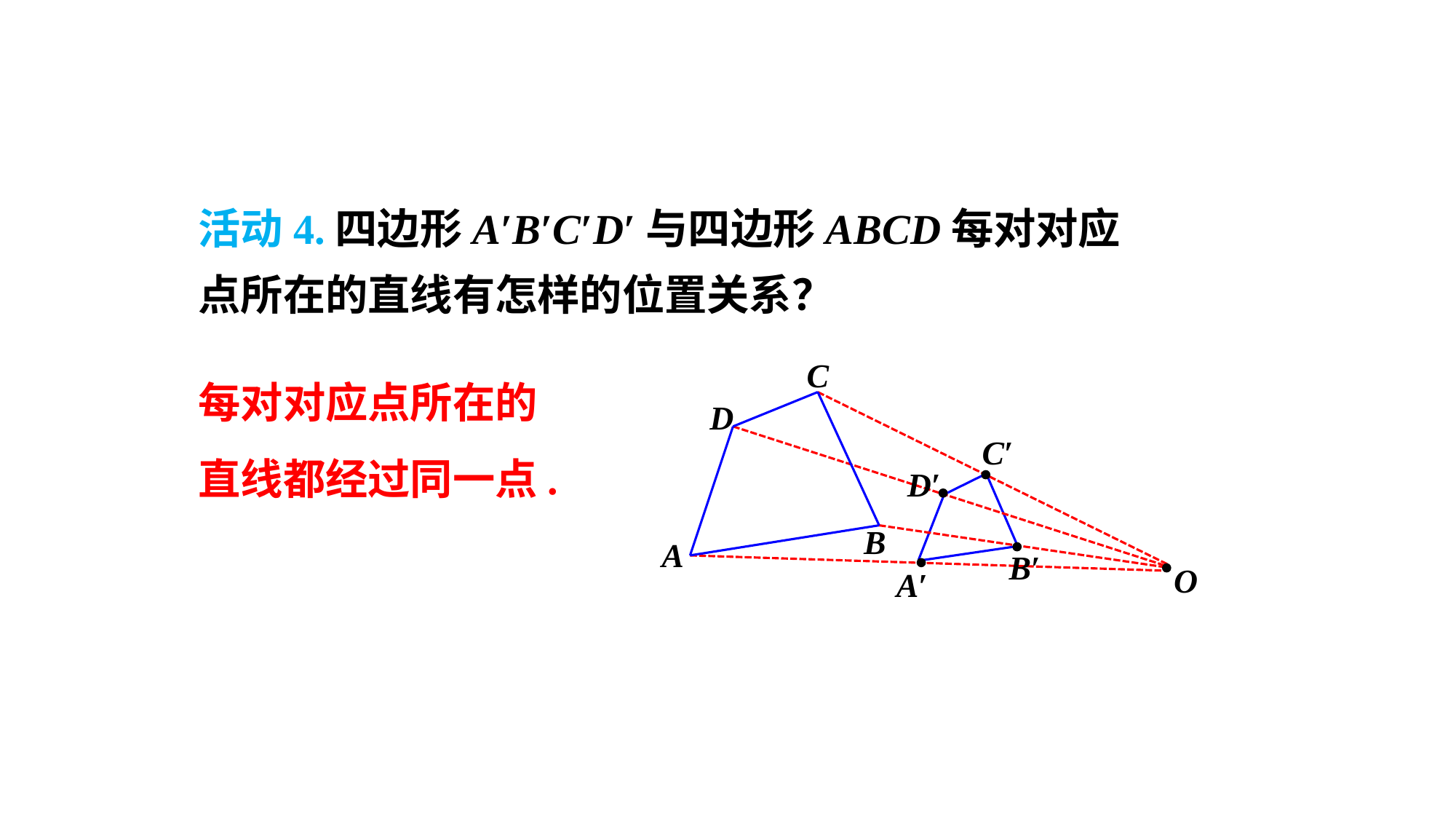

活动4.四边形A′B′C′D′与四边形ABCD每对对应点所在的直线有怎样的位置关系？
每对对应点所在的直线都经过同一点.
C
D
C′
D′

B
A
B′

O
A′